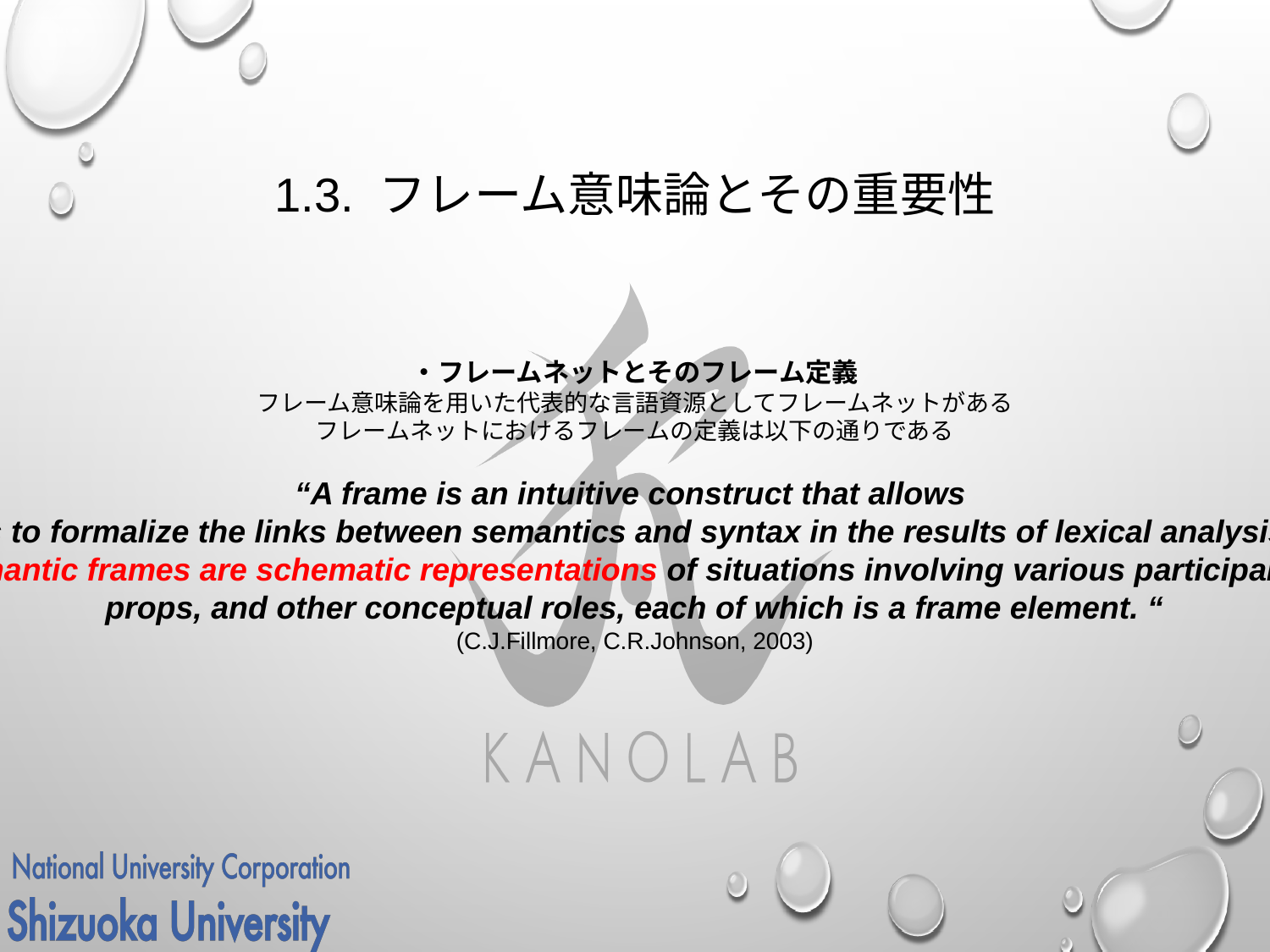

# 1.3. フレーム意味論とその重要性
・フレームネットとそのフレーム定義
フレーム意味論を用いた代表的な言語資源としてフレームネットがある
フレームネットにおけるフレームの定義は以下の通りである

“A frame is an intuitive construct that allows
us to formalize the links between semantics and syntax in the results of lexical analysis.
Semantic frames are schematic representations of situations involving various participants,
props, and other conceptual roles, each of which is a frame element. “
(C.J.Fillmore, C.R.Johnson, 2003)